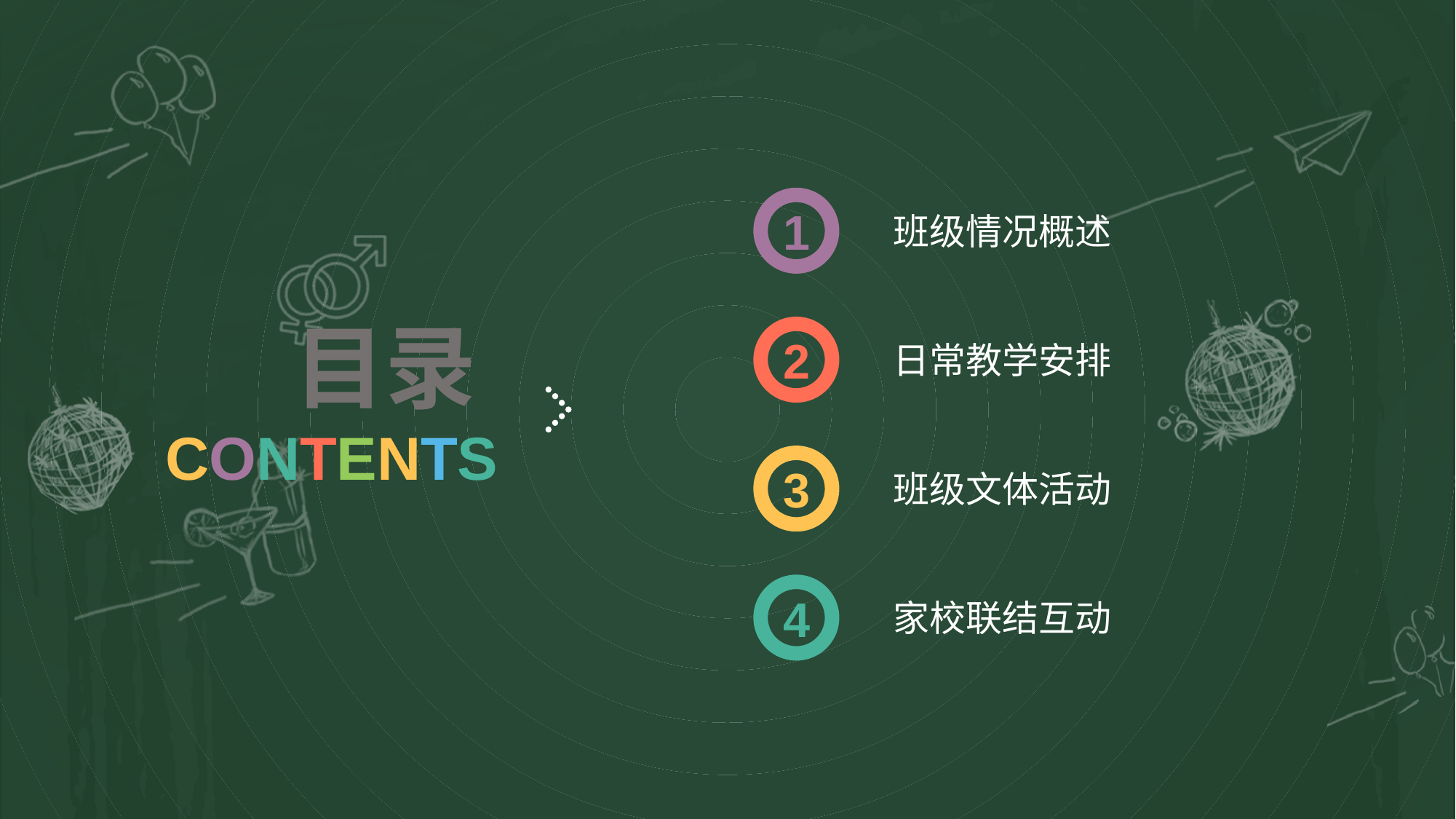

1
班级情况概述
目录CONTENTS

2
日常教学安排

3
班级文体活动

4
家校联结互动